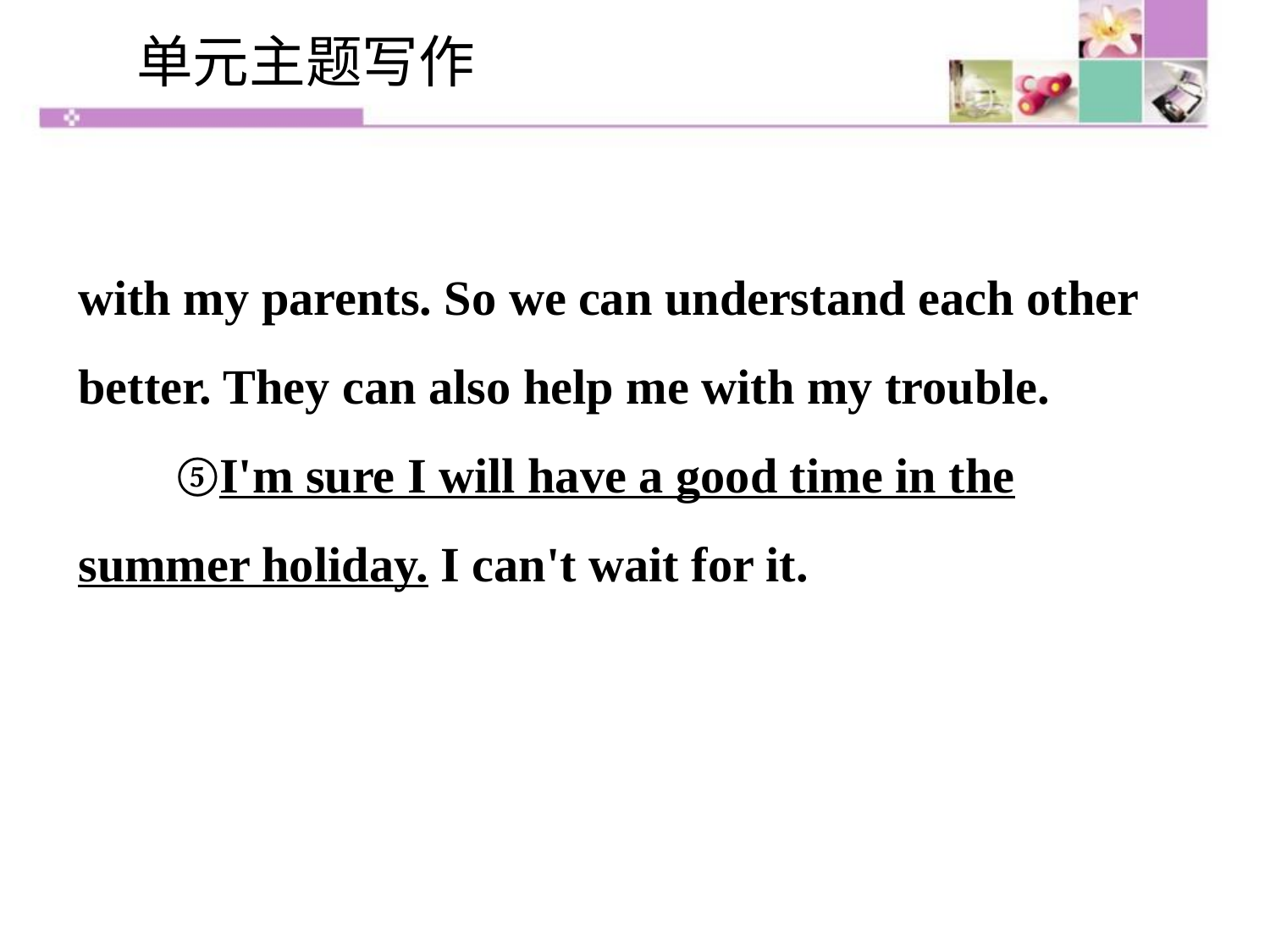

单元主题写作
with my parents. So we can understand each other better. They can also help me with my trouble.
        ⑤I'm sure I will have a good time in the summer holiday. I can't wait for it.